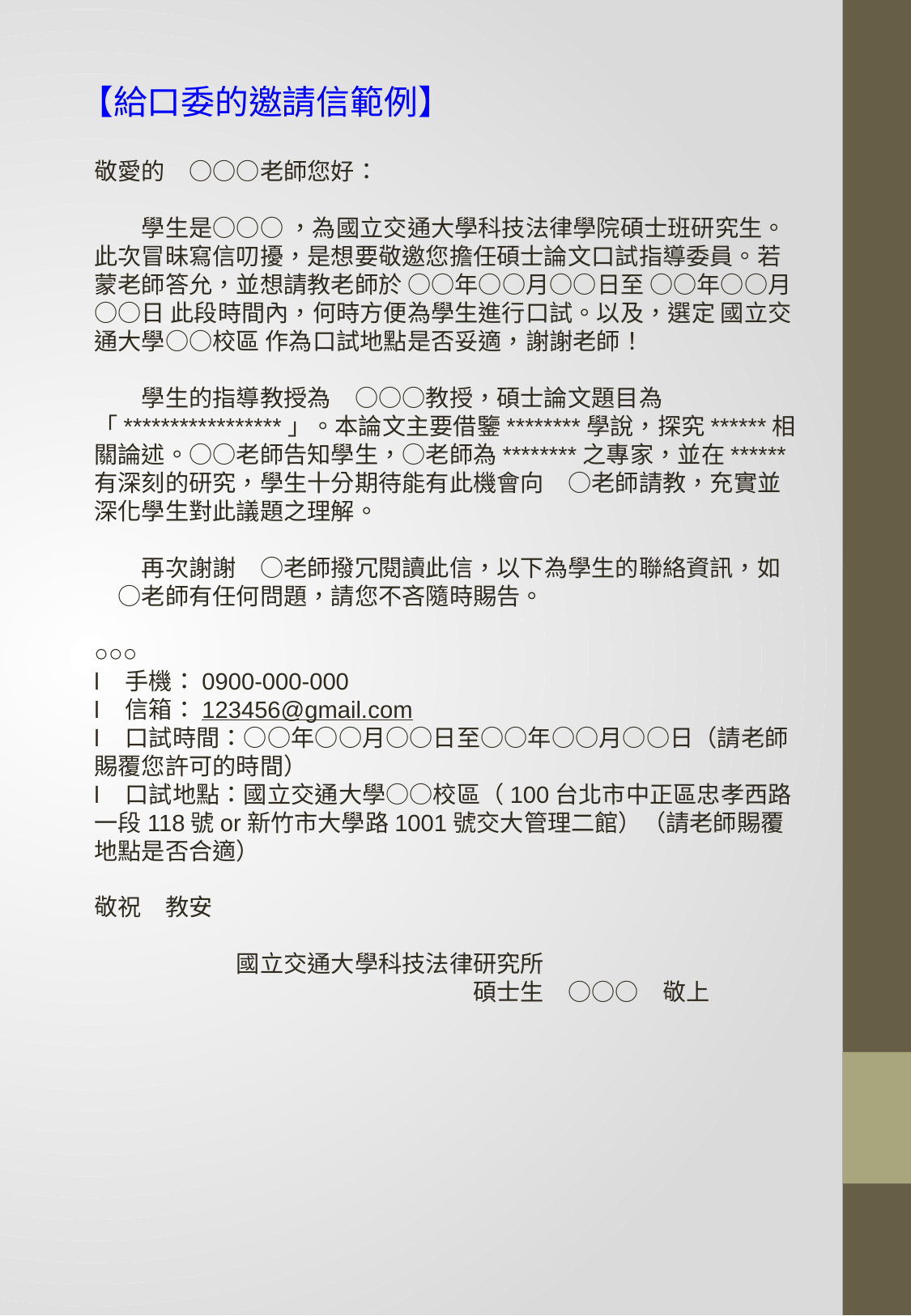

【給口委的邀請信範例】
敬愛的　○○○老師您好：

　　學生是○○○ ，為國立交通大學科技法律學院碩士班研究生。此次冒昧寫信叨擾，是想要敬邀您擔任碩士論文口試指導委員。若蒙老師答允，並想請教老師於 ○○年○○月○○日至 ○○年○○月○○日 此段時間內，何時方便為學生進行口試。以及，選定 國立交通大學○○校區 作為口試地點是否妥適，謝謝老師！

　　學生的指導教授為　○○○教授，碩士論文題目為「*****************」。本論文主要借鑒********學說，探究******相關論述。○○老師告知學生，○老師為********之專家，並在******有深刻的研究，學生十分期待能有此機會向　○老師請教，充實並深化學生對此議題之理解。

　　再次謝謝　○老師撥冗閱讀此信，以下為學生的聯絡資訊，如　○老師有任何問題，請您不吝隨時賜告。

○○○
l   手機：0900-000-000
l   信箱：123456@gmail.com
l   口試時間：○○年○○月○○日至○○年○○月○○日（請老師賜覆您許可的時間）
l   口試地點：國立交通大學○○校區（100台北市中正區忠孝西路一段118號or新竹市大學路1001號交大管理二館）（請老師賜覆地點是否合適）

敬祝　教安

　　　　　　國立交通大學科技法律研究所
　　　　　　　　　　　　　　　　碩士生　○○○　敬上